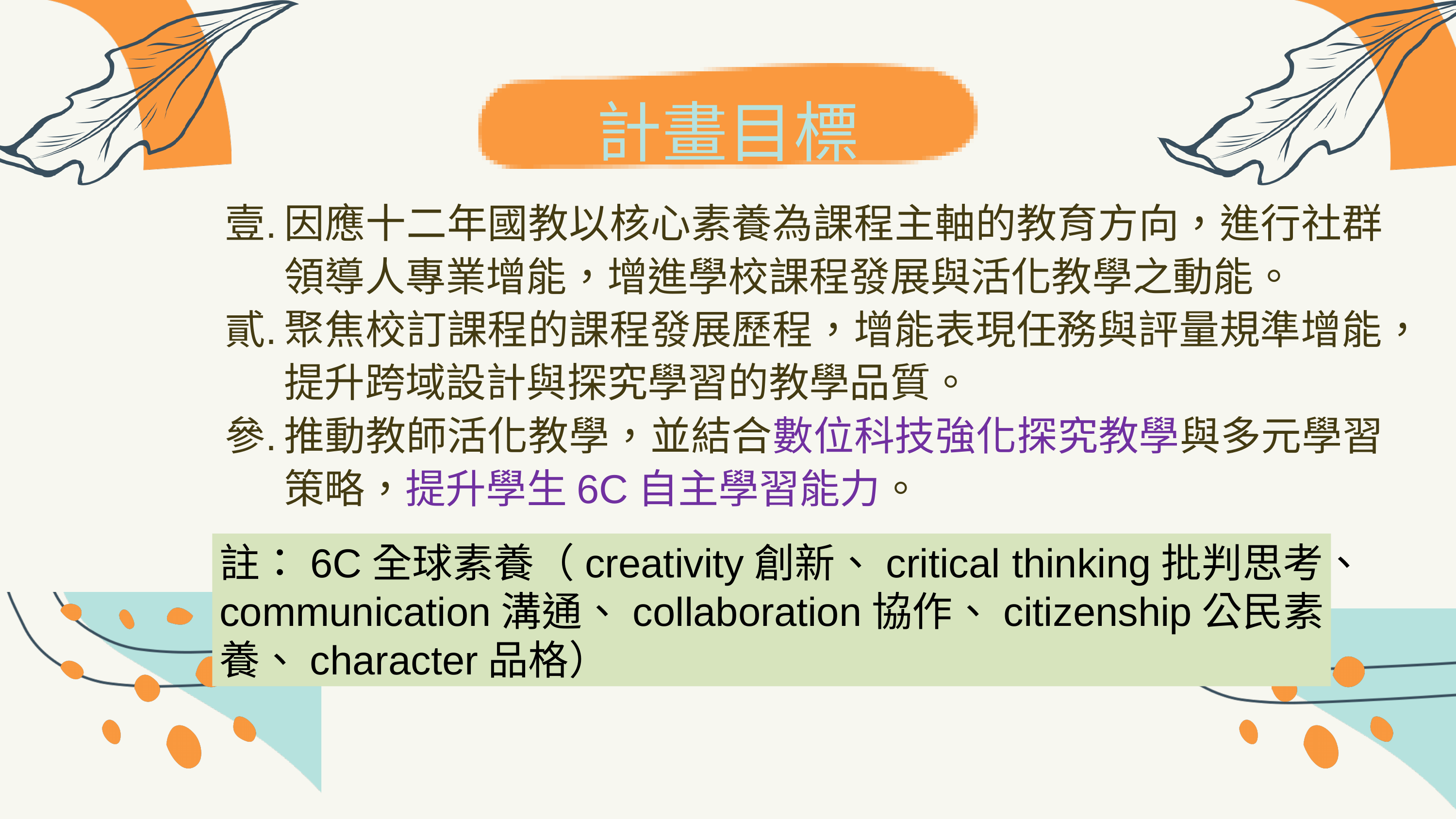

計畫目標
因應十二年國教以核心素養為課程主軸的教育方向，進行社群領導人專業增能，增進學校課程發展與活化教學之動能。
聚焦校訂課程的課程發展歷程，增能表現任務與評量規準增能，提升跨域設計與探究學習的教學品質。
推動教師活化教學，並結合數位科技強化探究教學與多元學習策略，提升學生6C自主學習能力。

註：6C全球素養（creativity創新、critical thinking批判思考、communication溝通、collaboration協作、citizenship公民素養、character品格）